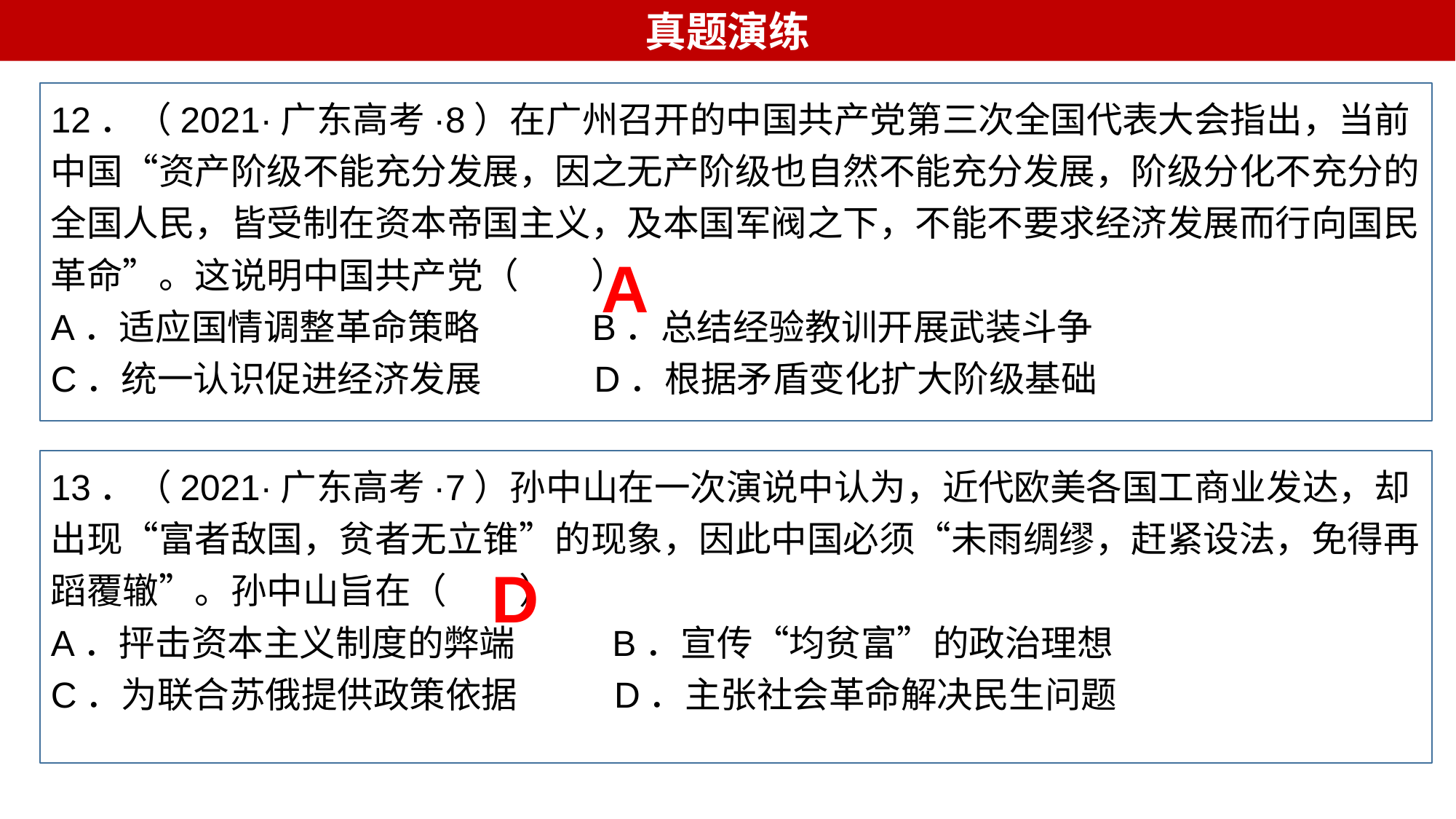

真题演练
12．（2021·广东高考·8）在广州召开的中国共产党第三次全国代表大会指出，当前中国“资产阶级不能充分发展，因之无产阶级也自然不能充分发展，阶级分化不充分的全国人民，皆受制在资本帝国主义，及本国军阀之下，不能不要求经济发展而行向国民革命”。这说明中国共产党（　　）
A．适应国情调整革命策略             B．总结经验教训开展武装斗争
C．统一认识促进经济发展             D．根据矛盾变化扩大阶级基础
A
13．（2021·广东高考·7）孙中山在一次演说中认为，近代欧美各国工商业发达，却出现“富者敌国，贫者无立锥”的现象，因此中国必须“未雨绸缪，赶紧设法，免得再蹈覆辙”。孙中山旨在（　　）
A．抨击资本主义制度的弊端           B．宣传“均贫富”的政治理想
C．为联合苏俄提供政策依据           D．主张社会革命解决民生问题
D